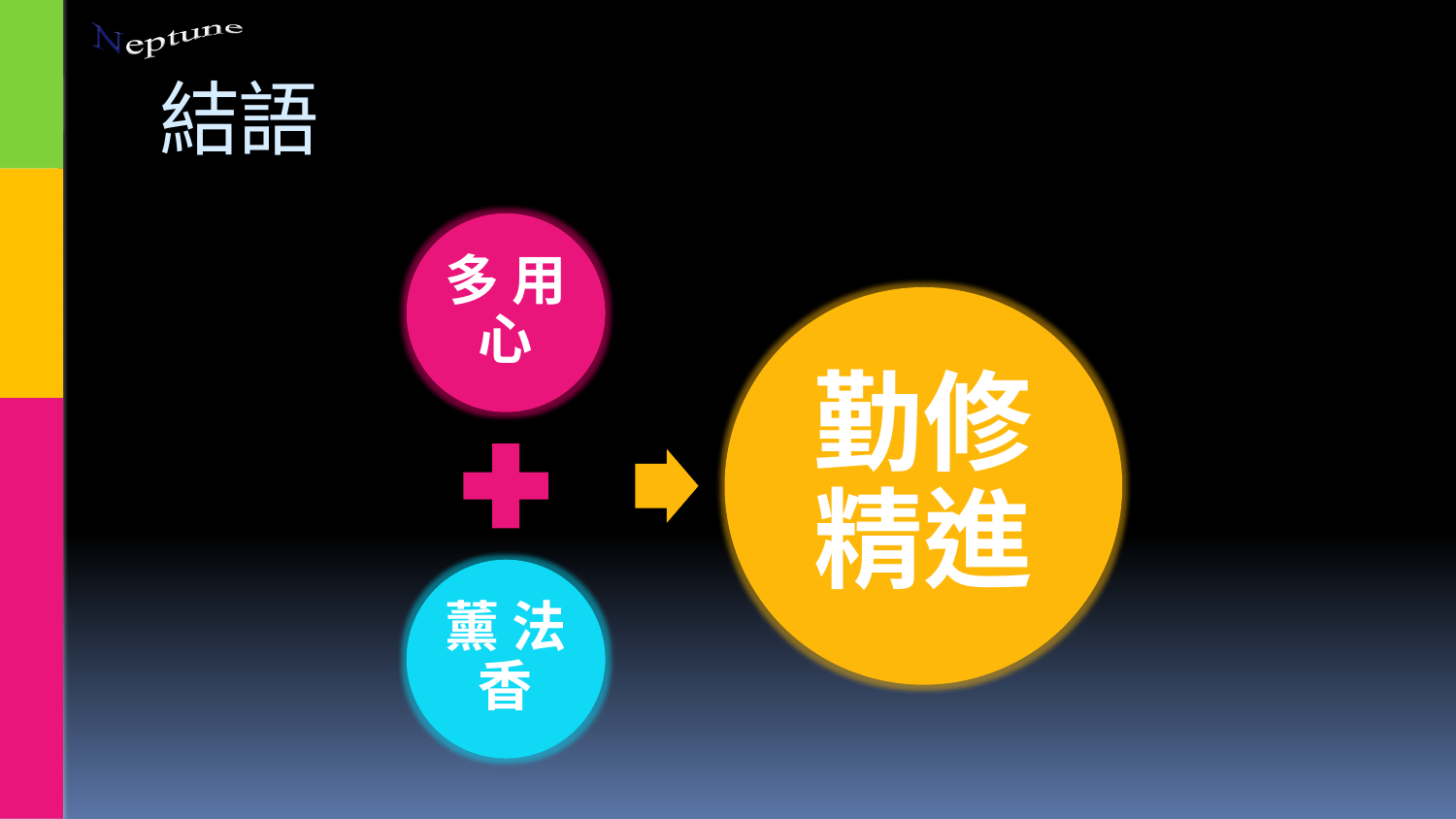

# 結語
多 用心

薰 法香

勤修精進